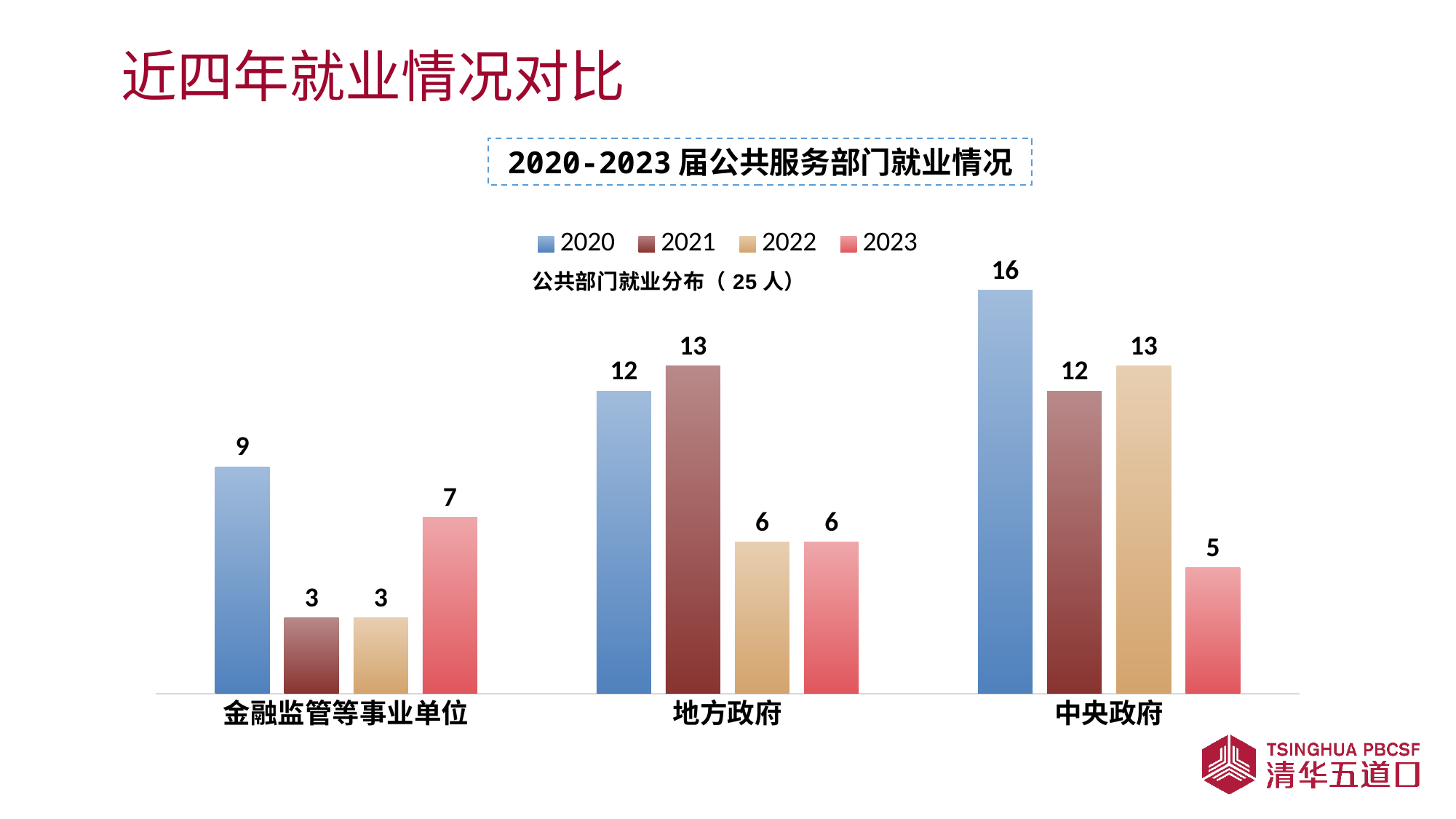

# 近四年就业情况对比
2020-2023届公共服务部门就业情况

### Chart

| Category | 2020 | 2021 | 2022 | 2023 |
|---|---|---|---|---|
| 金融监管等事业单位 | 9.0 | 3.0 | 3.0 | 7.0 |
| 地方政府 | 12.0 | 13.0 | 6.0 | 6.0 |
| 中央政府 | 16.0 | 12.0 | 13.0 | 5.0 |

### Chart: 公共部门就业分布（25人）

| Category |
|---|